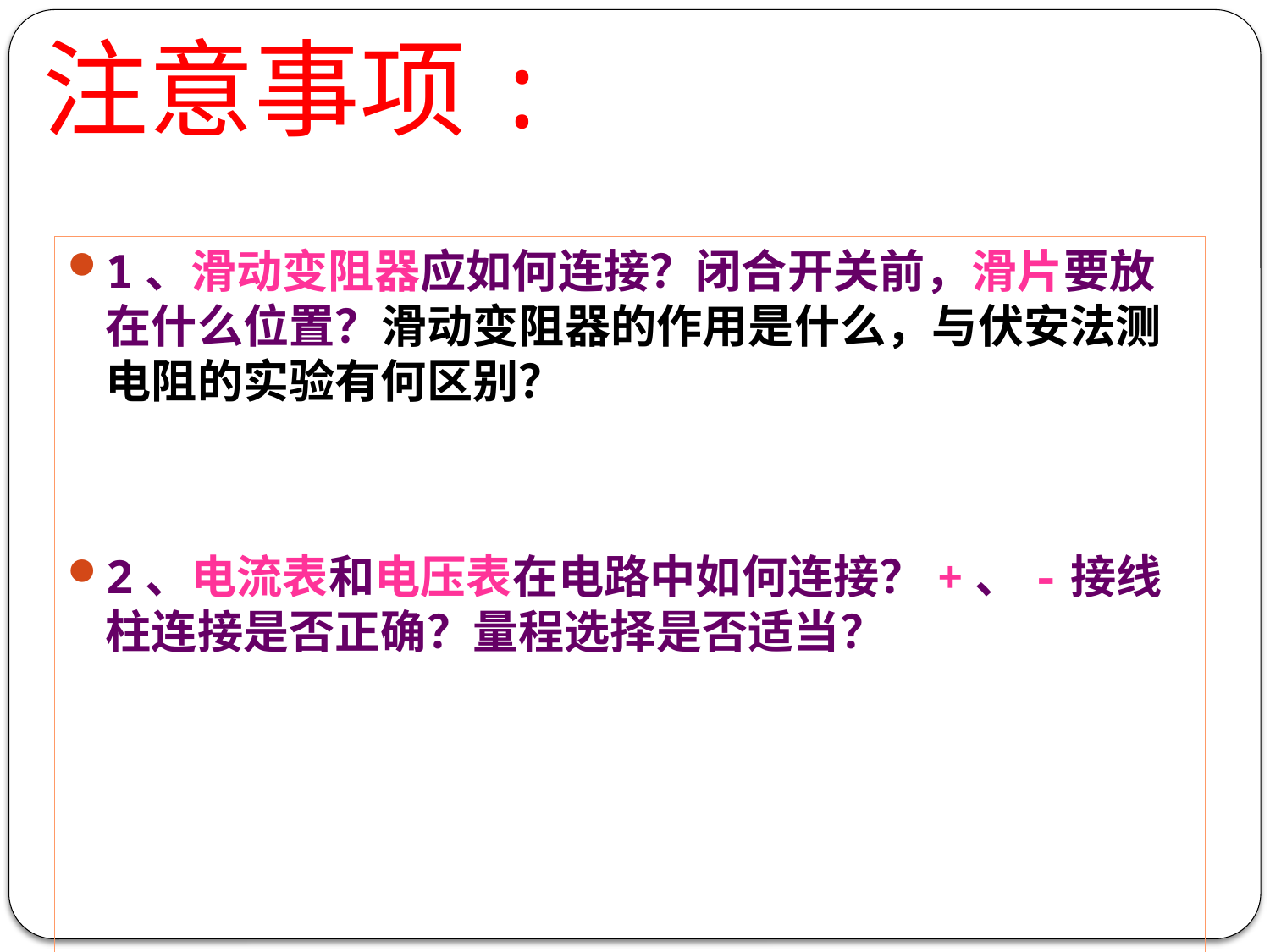

# 注意事项:
1、滑动变阻器应如何连接？闭合开关前，滑片要放在什么位置？滑动变阻器的作用是什么，与伏安法测电阻的实验有何区别？

2、电流表和电压表在电路中如何连接？+、-接线柱连接是否正确？量程选择是否适当？